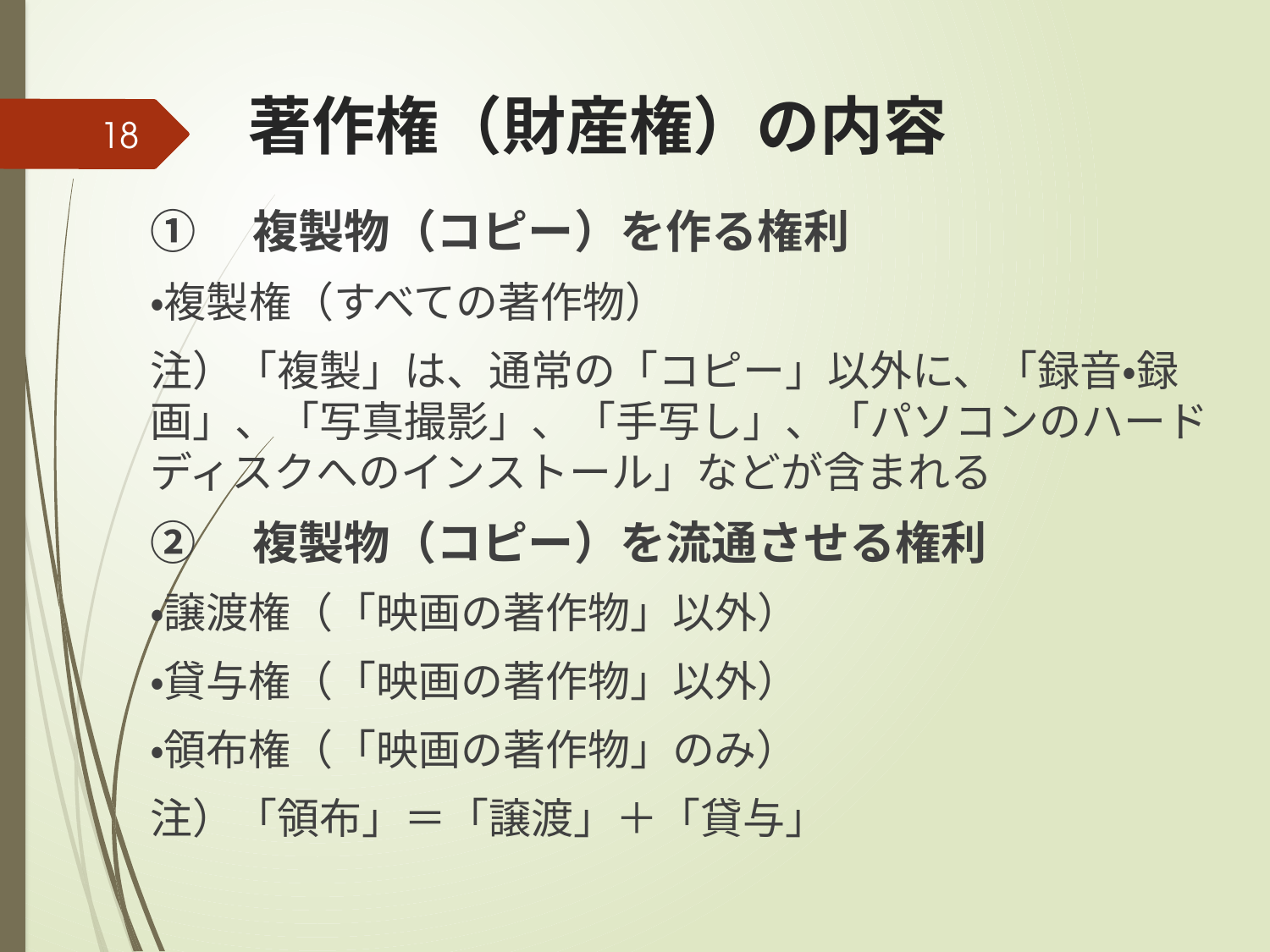

# 著作権（財産権）の内容
18
①　複製物（コピー）を作る権利
・複製権（すべての著作物）
注）「複製」は、通常の「コピー」以外に、「録音・録画」、「写真撮影」、「手写し」、「パソコンのハードディスクへのインストール」などが含まれる
②　複製物（コピー）を流通させる権利
・譲渡権（「映画の著作物」以外）
・貸与権（「映画の著作物」以外）
・領布権（「映画の著作物」のみ）
注）「領布」＝「譲渡」＋「貸与」